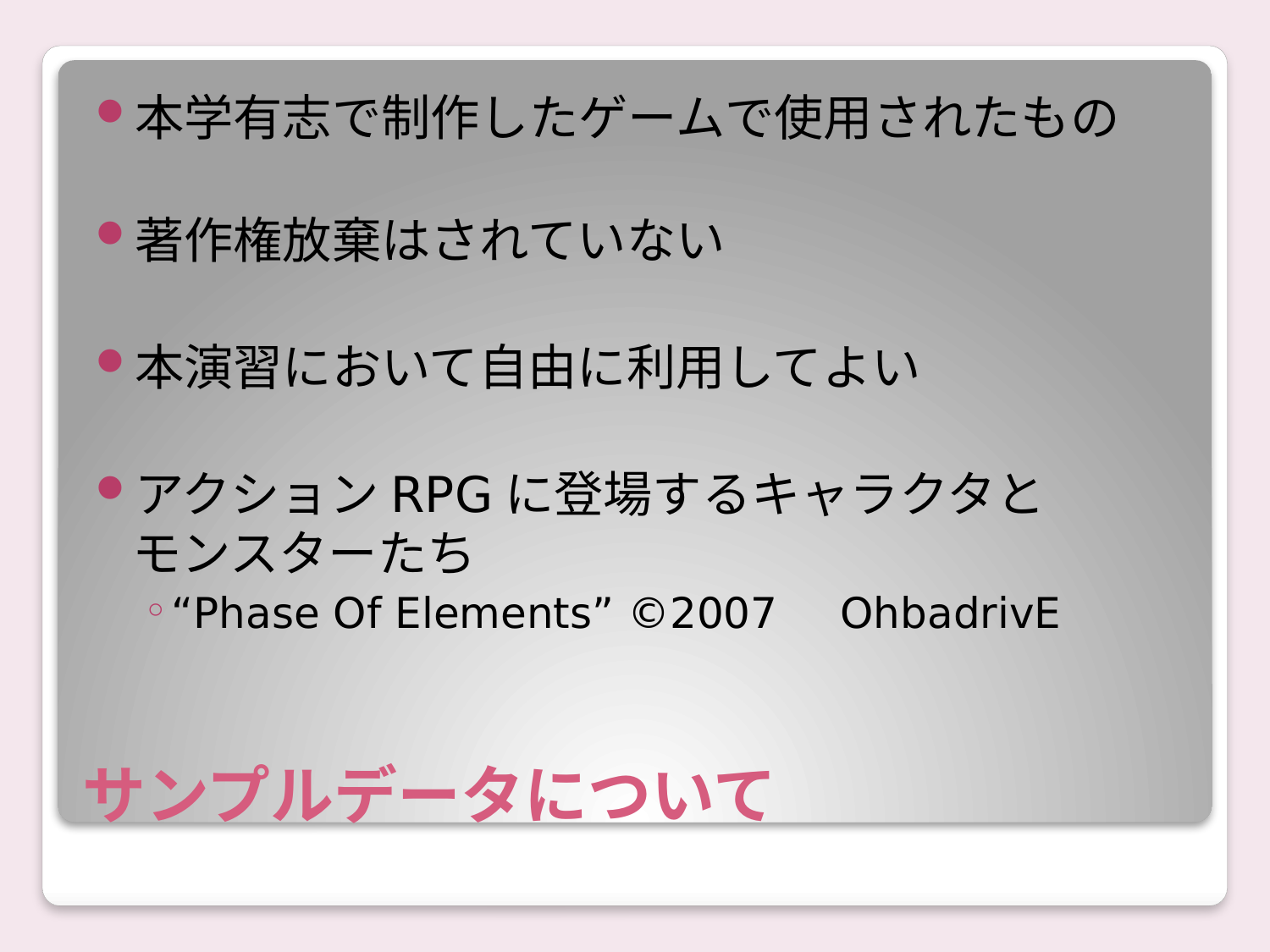

本学有志で制作したゲームで使用されたもの
著作権放棄はされていない

本演習において自由に利用してよい

アクションRPGに登場するキャラクタと
モンスターたち
“Phase Of Elements” ©2007　OhbadrivE
# サンプルデータについて